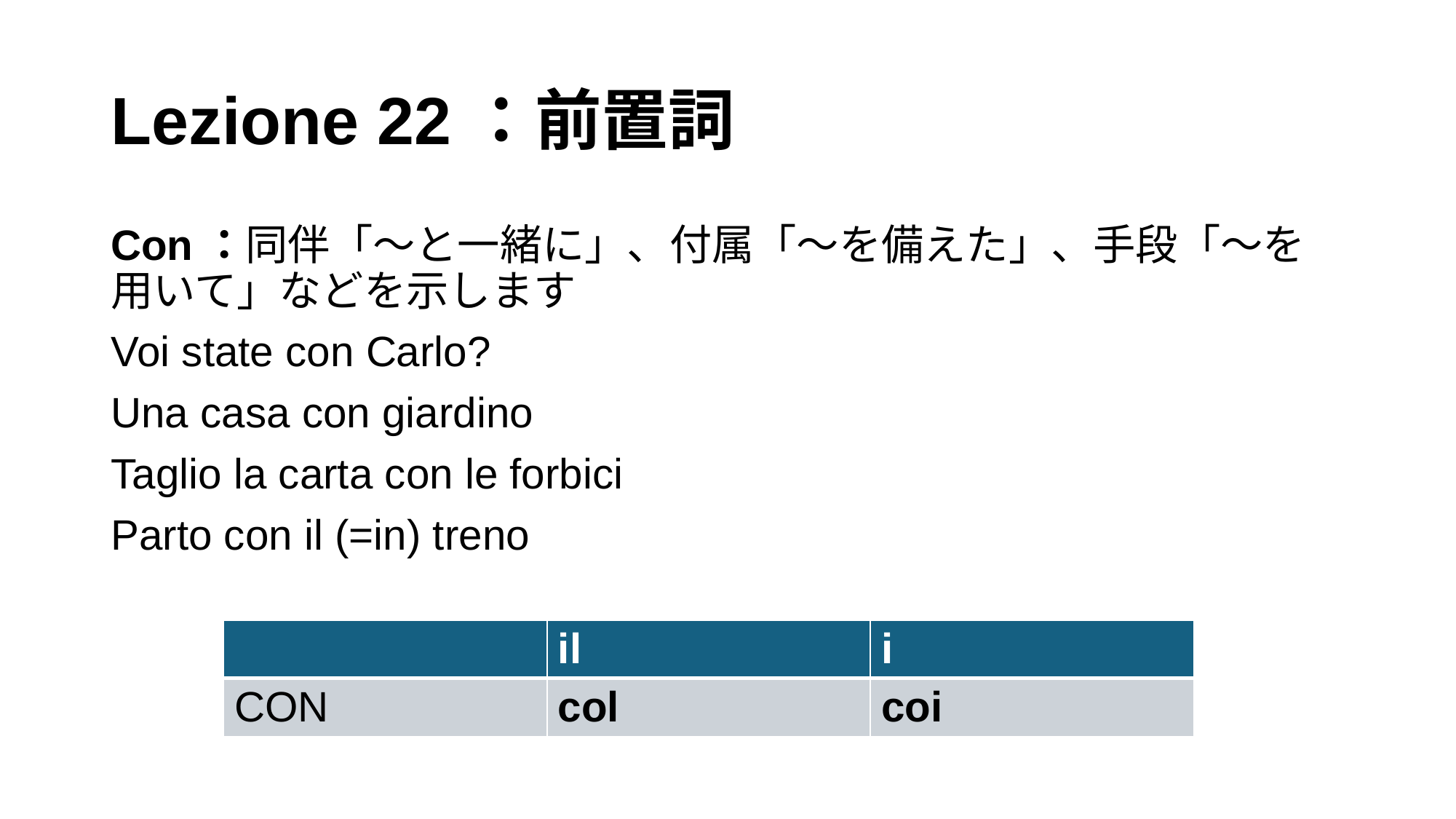

# Lezione 22：前置詞
Con：同伴「～と一緒に」、付属「～を備えた」、手段「～を用いて」などを示します
Voi state con Carlo?
Una casa con giardino
Taglio la carta con le forbici
Parto con il (=in) treno

|  | il | i |
| --- | --- | --- |
| CON | col | coi |